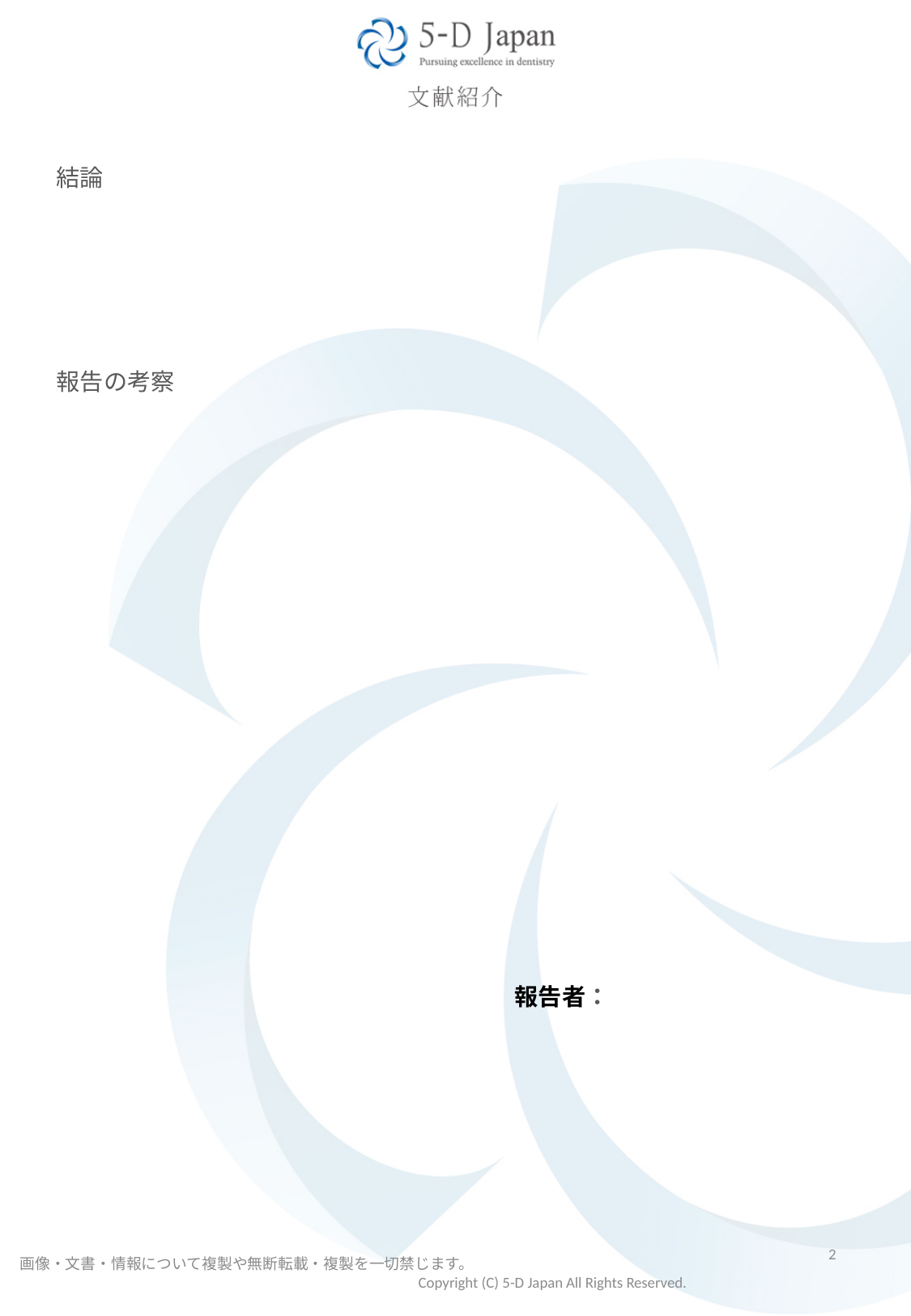

結論
報告の考察
報告者：
2
画像・文書・情報について複製や無断転載・複製を一切禁じます。  　　　　　　　　　　　　　　　　　　　　　　　　　　　　　　　　　　　　　　　　　　　　　Copyright (C) 5-D Japan All Rights Reserved.